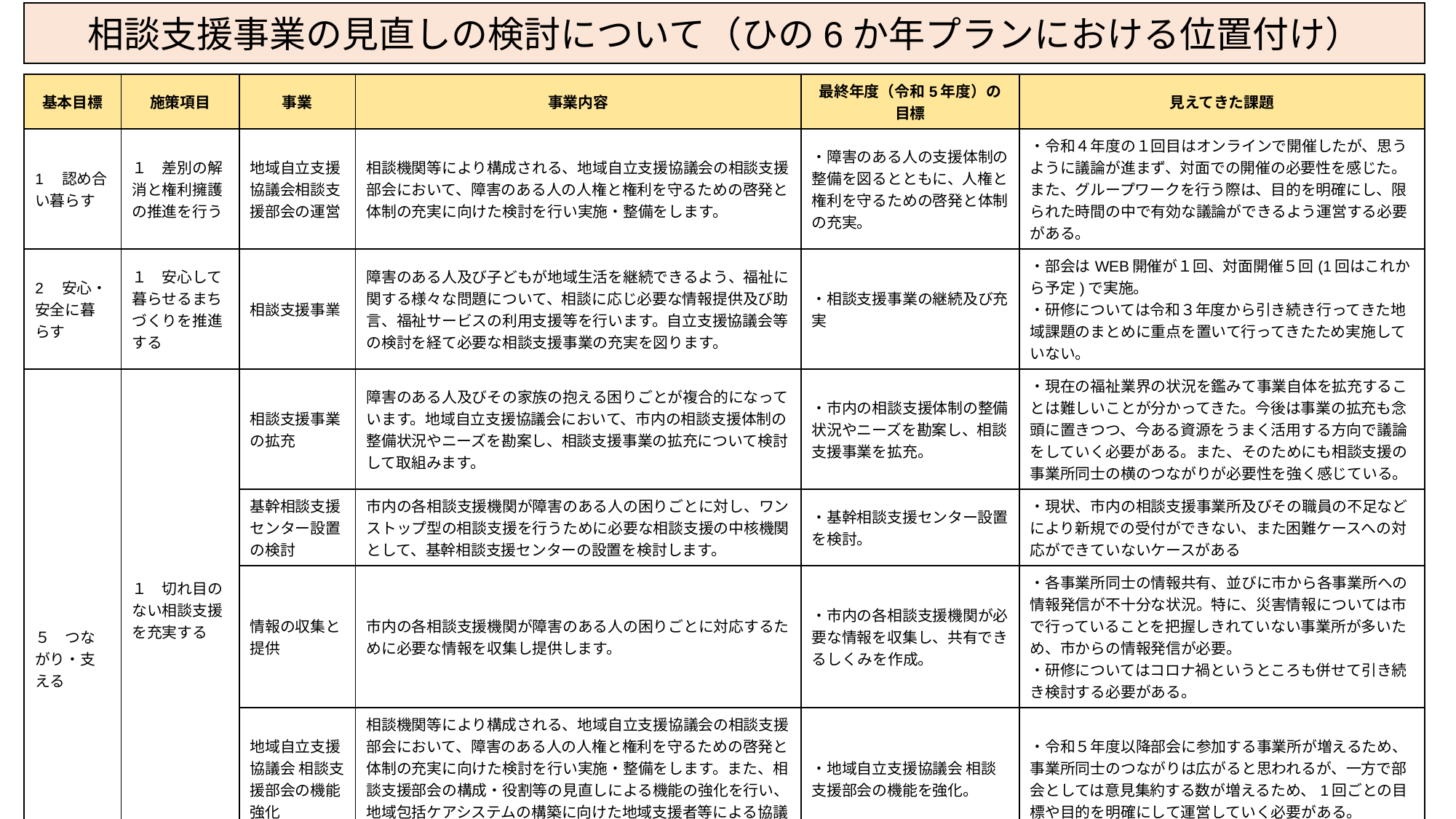

相談支援事業の見直しの検討について（ひの6か年プランにおける位置付け）
| 基本目標 | 施策項目 | 事業 | 事業内容 | 最終年度（令和5年度）の目標 | 見えてきた課題 |
| --- | --- | --- | --- | --- | --- |
| 1　認め合い暮らす | １　差別の解消と権利擁護の推進を行う | 地域自立支援協議会相談支援部会の運営 | 相談機関等により構成される、地域自立支援協議会の相談支援部会において、障害のある人の人権と権利を守るための啓発と体制の充実に向けた検討を行い実施・整備をします。 | ・障害のある人の支援体制の整備を図るとともに、人権と権利を守るための啓発と体制の充実。 | ・令和４年度の１回目はオンラインで開催したが、思うように議論が進まず、対面での開催の必要性を感じた。また、グループワークを行う際は、目的を明確にし、限られた時間の中で有効な議論ができるよう運営する必要がある。 |
| 2　安心・安全に暮らす | １　安心して暮らせるまちづくりを推進する | 相談支援事業 | 障害のある人及び子どもが地域生活を継続できるよう、福祉に関する様々な問題について、相談に応じ必要な情報提供及び助言、福祉サービスの利用支援等を行います。自立支援協議会等の検討を経て必要な相談支援事業の充実を図ります。 | ・相談支援事業の継続及び充実 | ・部会はWEB開催が１回、対面開催５回(1回はこれから予定)で実施。 ・研修については令和３年度から引き続き行ってきた地域課題のまとめに重点を置いて行ってきたため実施していない。 |
| ５　つながり・支える | １　切れ目のない相談支援を充実する | 相談支援事業の拡充 | 障害のある人及びその家族の抱える困りごとが複合的になっています。地域自立支援協議会において、市内の相談支援体制の整備状況やニーズを勘案し、相談支援事業の拡充について検討して取組みます。 | ・市内の相談支援体制の整備状況やニーズを勘案し、相談支援事業を拡充。 | ・現在の福祉業界の状況を鑑みて事業自体を拡充することは難しいことが分かってきた。今後は事業の拡充も念頭に置きつつ、今ある資源をうまく活用する方向で議論をしていく必要がある。また、そのためにも相談支援の事業所同士の横のつながりが必要性を強く感じている。 |
|  |  | 基幹相談支援センター設置の検討 | 市内の各相談支援機関が障害のある人の困りごとに対し、ワンストップ型の相談支援を行うために必要な相談支援の中核機関として、基幹相談支援センターの設置を検討します。 | ・基幹相談支援センター設置を検討。 | ・現状、市内の相談支援事業所及びその職員の不足などにより新規での受付ができない、また困難ケースへの対応ができていないケースがある |
|  |  | 情報の収集と提供 | 市内の各相談支援機関が障害のある人の困りごとに対応するために必要な情報を収集し提供します。 | ・市内の各相談支援機関が必要な情報を収集し、共有できるしくみを作成。 | ・各事業所同士の情報共有、並びに市から各事業所への情報発信が不十分な状況。特に、災害情報については市で行っていることを把握しきれていない事業所が多いため、市からの情報発信が必要。 ・研修についてはコロナ禍というところも併せて引き続き検討する必要がある。 |
|  |  | 地域自立支援協議会 相談支援部会の機能強化 | 相談機関等により構成される、地域自立支援協議会の相談支援部会において、障害のある人の人権と権利を守るための啓発と体制の充実に向けた検討を行い実施・整備をします。また、相談支援部会の構成・役割等の見直しによる機能の強化を行い、地域包括ケアシステムの構築に向けた地域支援者等による協議の場の設置・運営を行います。 | ・地域自立支援協議会 相談支援部会の機能を強化。 | ・令和５年度以降部会に参加する事業所が増えるため、事業所同士のつながりは広がると思われるが、一方で部会としては意見集約する数が増えるため、1回ごとの目標や目的を明確にして運営していく必要がある。 |
|  | ４　地域生活への移行を支援する | 地域移行支援のための相談支援 | 施設や病院等から地域生活への移行や親元からの自立を希望する障害のある人が安心して地域移行ができるよう、体験の場の確保、地域移行支援・地域定着支援等を行う事業所の確保に努めます。 | ・地域移行支援のための事業所確保に努める。 | ・地域移行支援のための事業所立ち上げについて随時相談を受けながら支援する。 ・精神障害者等支援協議会にて、市内の相談資源の充足にむけた情報共有・課題検討を行っていく。 |